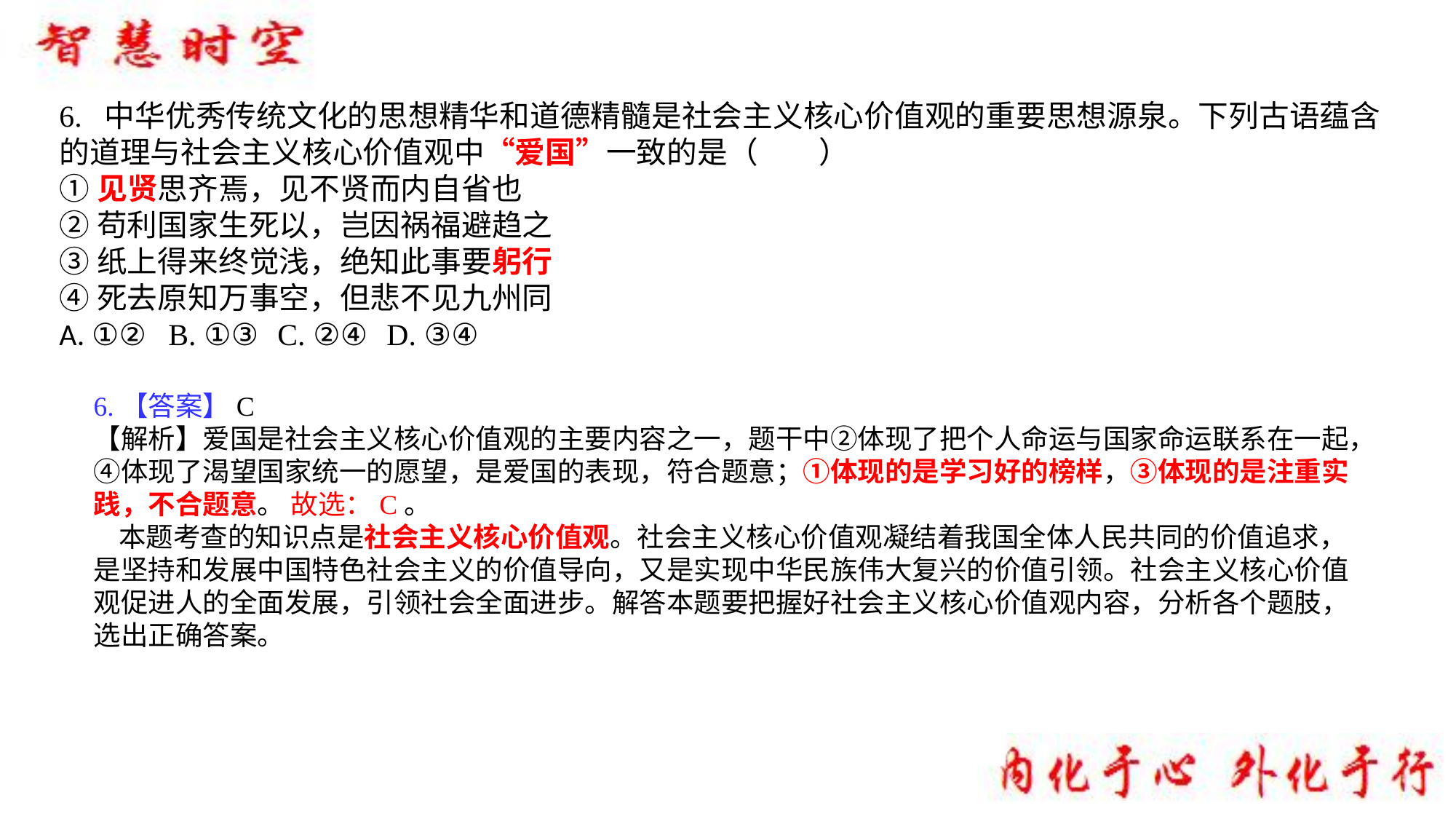

6.  中华优秀传统文化的思想精华和道德精髓是社会主义核心价值观的重要思想源泉。下列古语蕴含的道理与社会主义核心价值观中“爱国”一致的是（　　）
①见贤思齐焉，见不贤而内自省也
②苟利国家生死以，岂因祸福避趋之
③纸上得来终觉浅，绝知此事要躬行
④死去原知万事空，但悲不见九州同A. ①②	B. ①③	C. ②④	D. ③④
6.【答案】C【解析】爱国是社会主义核心价值观的主要内容之一，题干中②体现了把个人命运与国家命运联系在一起，④体现了渴望国家统一的愿望，是爱国的表现，符合题意；①体现的是学习好的榜样，③体现的是注重实践，不合题意。 故选：C。
   本题考查的知识点是社会主义核心价值观。社会主义核心价值观凝结着我国全体人民共同的价值追求，是坚持和发展中国特色社会主义的价值导向，又是实现中华民族伟大复兴的价值引领。社会主义核心价值观促进人的全面发展，引领社会全面进步。解答本题要把握好社会主义核心价值观内容，分析各个题肢，选出正确答案。